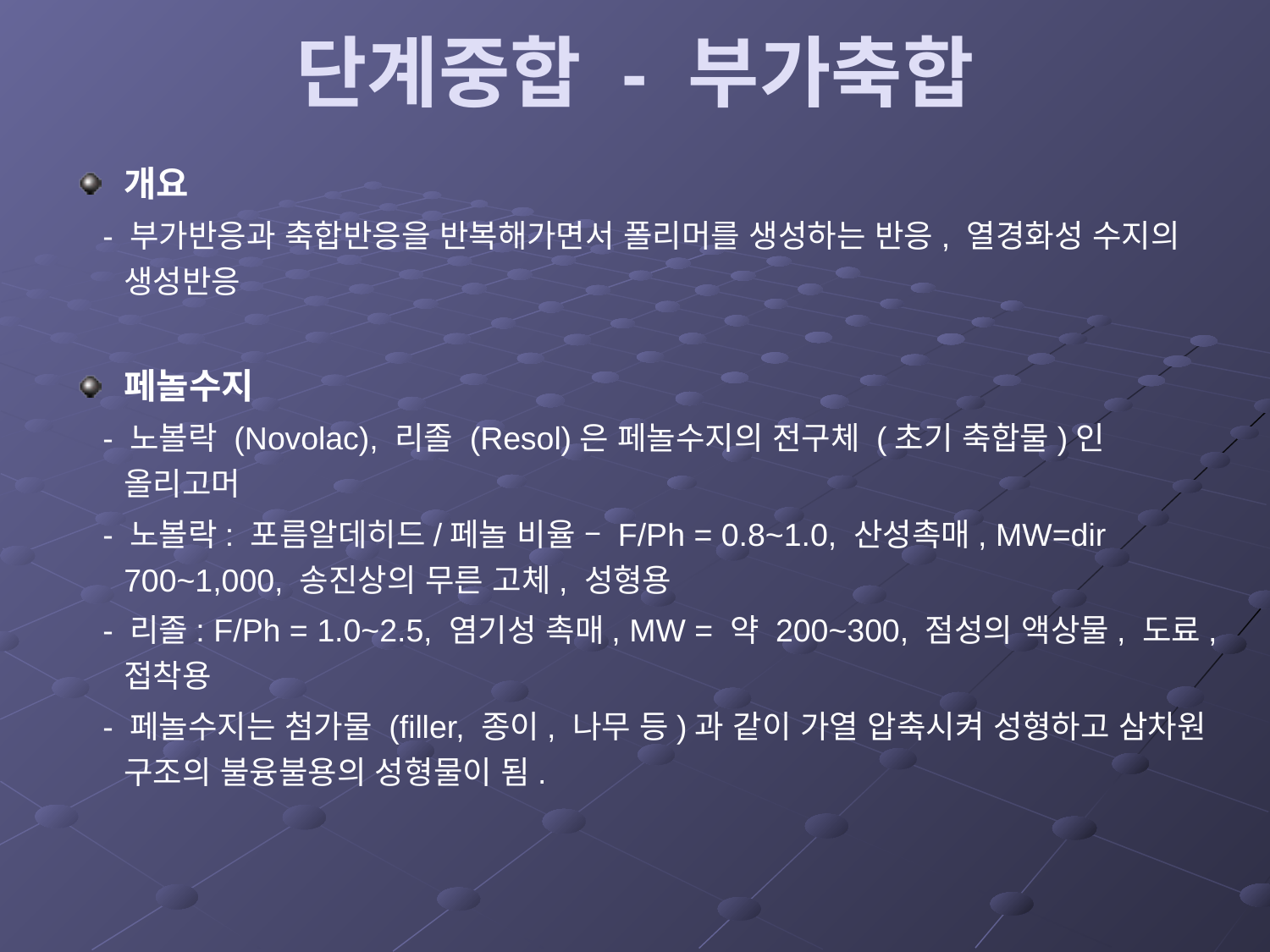

단계중합 - 부가축합
개요
   - 부가반응과 축합반응을 반복해가면서 폴리머를 생성하는 반응, 열경화성 수지의 생성반응

페놀수지
   - 노볼락 (Novolac), 리졸 (Resol)은 페놀수지의 전구체 (초기 축합물)인 올리고머
   - 노볼락: 포름알데히드/페놀 비율 – F/Ph = 0.8~1.0, 산성촉매, MW=dir 700~1,000, 송진상의 무른 고체, 성형용
   - 리졸: F/Ph = 1.0~2.5, 염기성 촉매, MW = 약 200~300, 점성의 액상물, 도료, 접착용
   - 페놀수지는 첨가물 (filler, 종이, 나무 등)과 같이 가열 압축시켜 성형하고 삼차원 구조의 불융불용의 성형물이 됨.